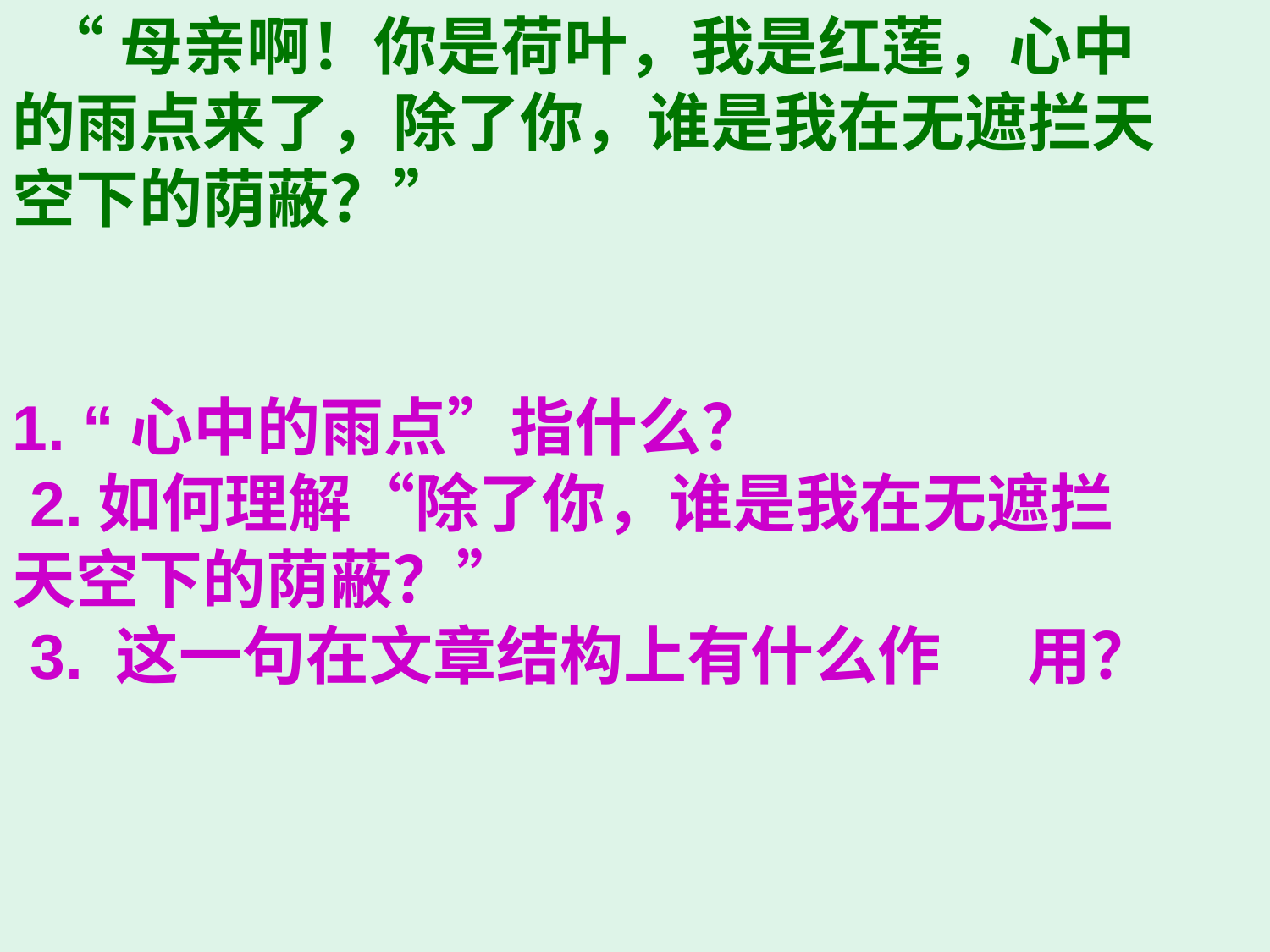

“母亲啊！你是荷叶，我是红莲，心中的雨点来了，除了你，谁是我在无遮拦天空下的荫蔽？”

1. “心中的雨点”指什么？
 2.如何理解“除了你，谁是我在无遮拦天空下的荫蔽？”
 3. 这一句在文章结构上有什么作      用？